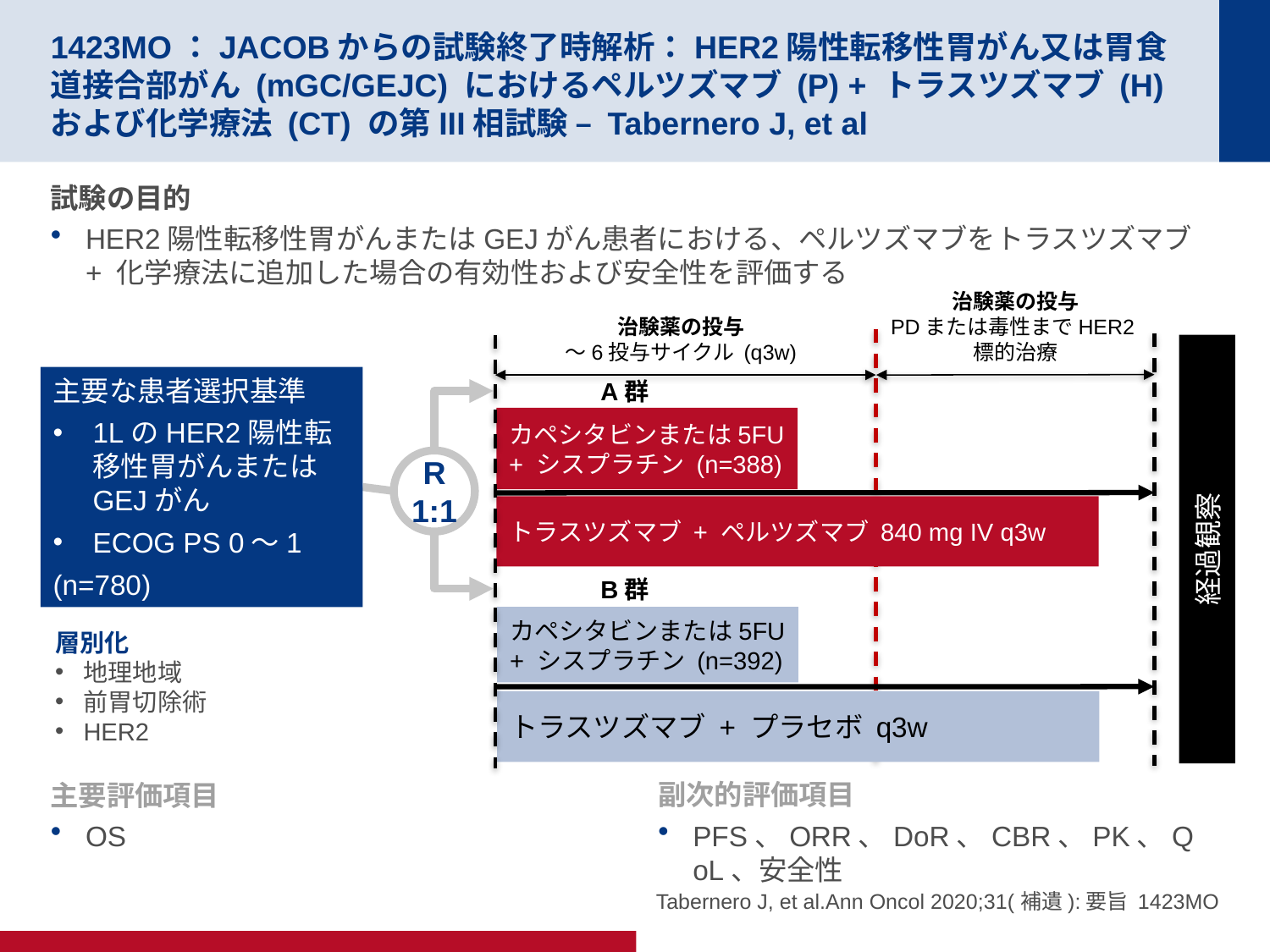

# 1423MO：JACOBからの試験終了時解析：HER2陽性転移性胃がん又は胃食道接合部がん (mGC/GEJC) におけるペルツズマブ (P) + トラスツズマブ (H) および化学療法 (CT) の第III相試験 – Tabernero J, et al
試験の目的
HER2陽性転移性胃がんまたはGEJがん患者における、ペルツズマブをトラスツズマブ + 化学療法に追加した場合の有効性および安全性を評価する
治験薬の投与
PDまたは毒性までHER2標的治療
治験薬の投与
～6投与サイクル (q3w)
主要な患者選択基準
1LのHER2陽性転移性胃がんまたはGEJがん
ECOG PS 0～1
(n=780)
A群
カペシタビンまたは5FU + シスプラチン (n=388)
R
1:1
トラスツズマブ + ペルツズマブ 840 mg IV q3w
経過観察
B群
カペシタビンまたは5FU + シスプラチン (n=392)
層別化
地理地域
前胃切除術
HER2
トラスツズマブ + プラセボ q3w
主要評価項目
OS

副次的評価項目
PFS、ORR、DoR、CBR、PK、QoL、安全性
Tabernero J, et al.Ann Oncol 2020;31(補遺):要旨 1423MO